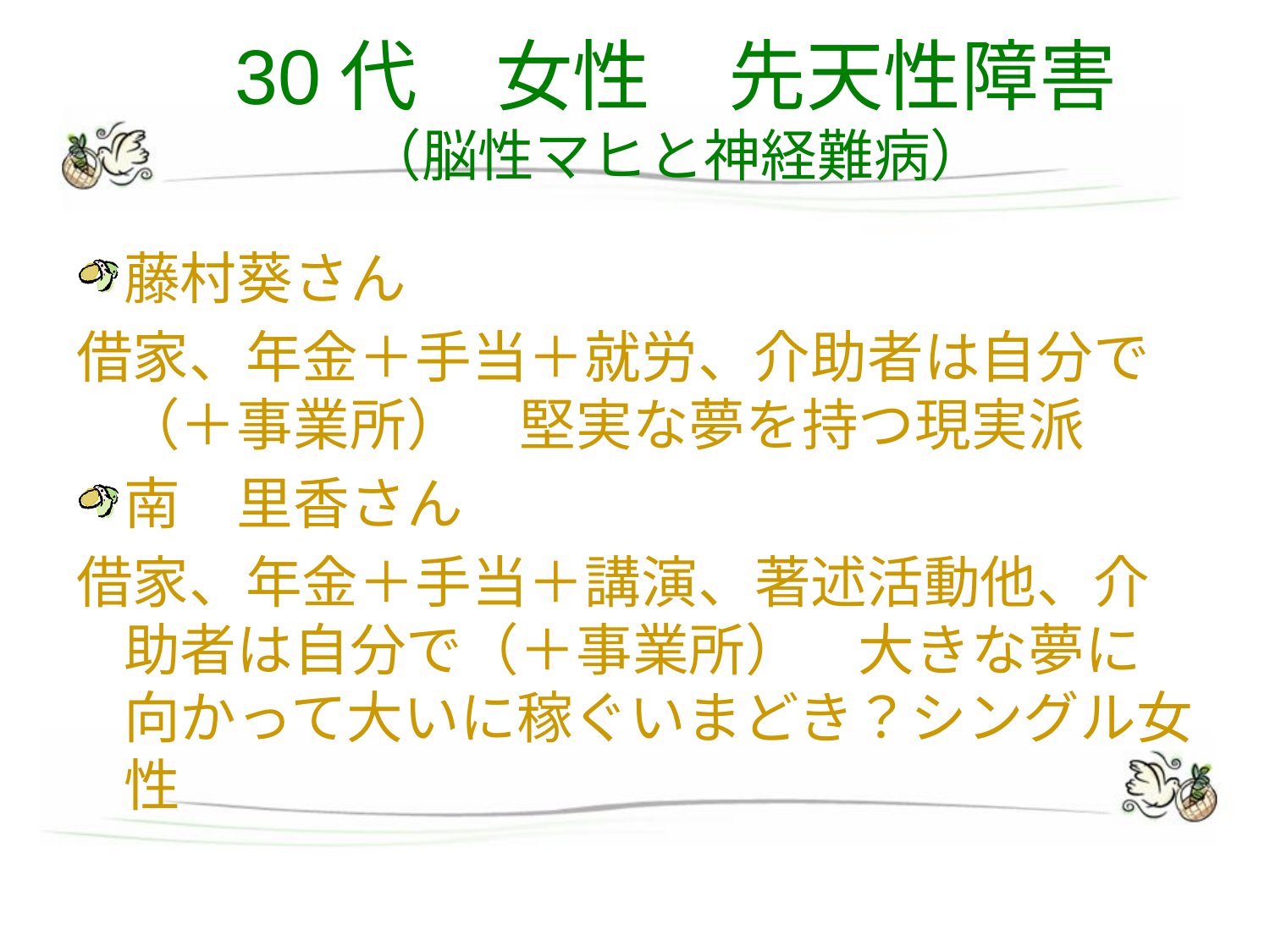

# 30代　女性　先天性障害 （脳性マヒと神経難病）
藤村葵さん
借家、年金＋手当＋就労、介助者は自分で（＋事業所）　堅実な夢を持つ現実派
南　里香さん
借家、年金＋手当＋講演、著述活動他、介助者は自分で（＋事業所）　大きな夢に向かって大いに稼ぐいまどき？シングル女性